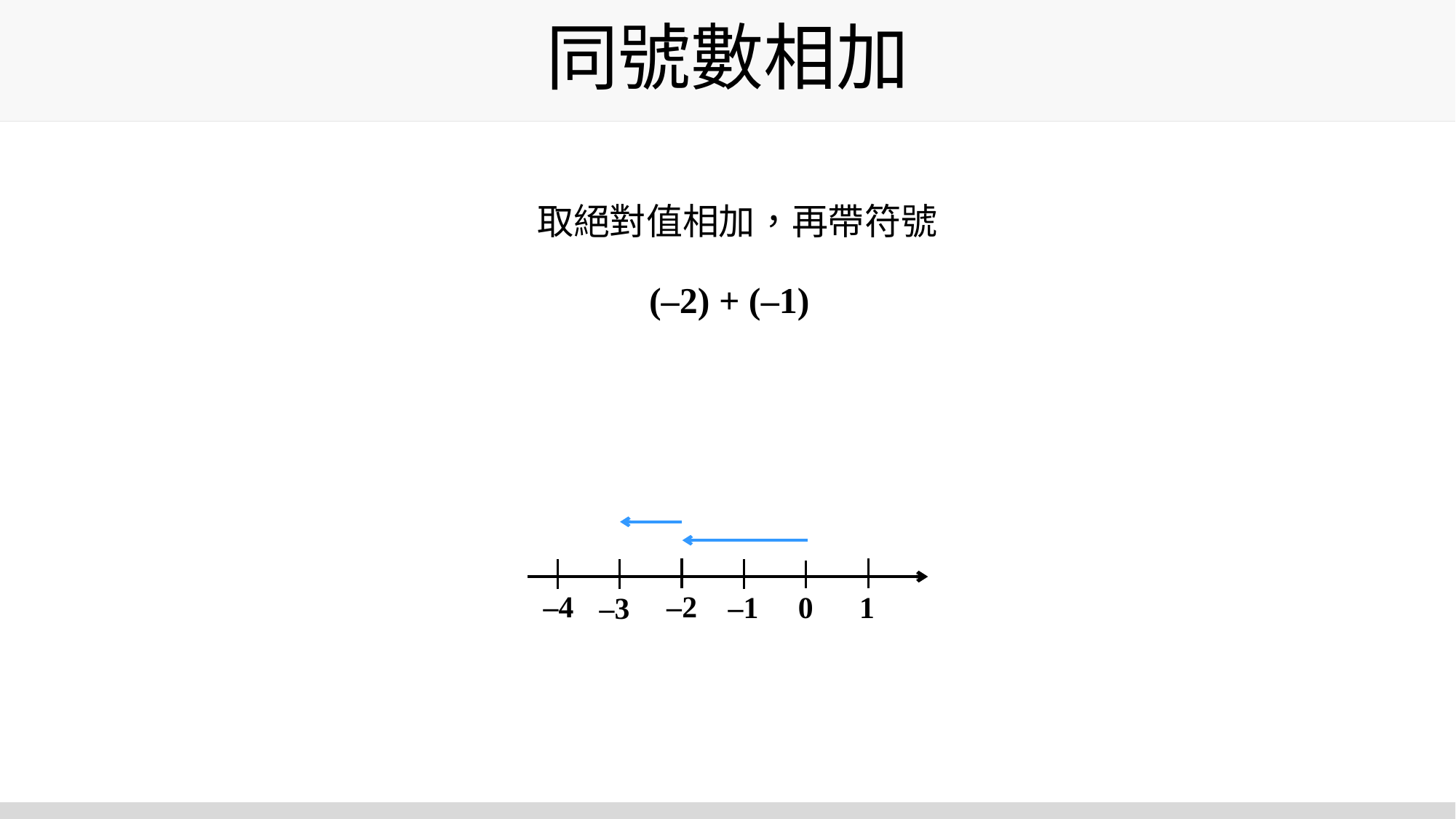

# 同號數相加
  取絕對值相加，再帶符號
(–2) + (–1)
–4
–2
–1
0
1
–3